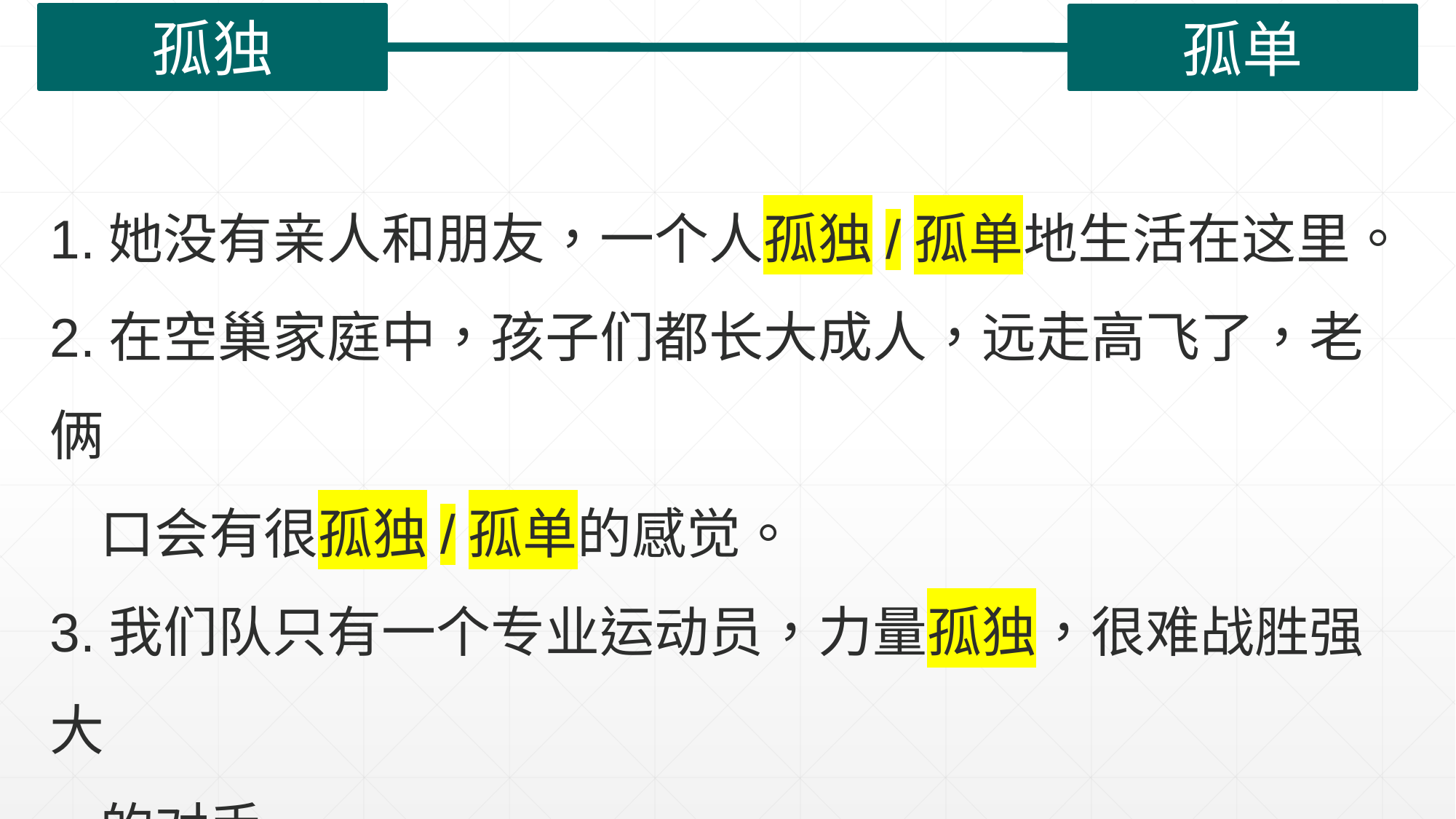

孤独
孤单
|  |
| --- |
1.她没有亲人和朋友，一个人孤独/孤单地生活在这里。
2.在空巢家庭中，孩子们都长大成人，远走高飞了，老俩
   口会有很孤独/孤单的感觉。
3.我们队只有一个专业运动员，力量孤独，很难战胜强大
   的对手。
4.这只小猫孤孤单单的，多可怜呀，你再给它找个伴儿吧。